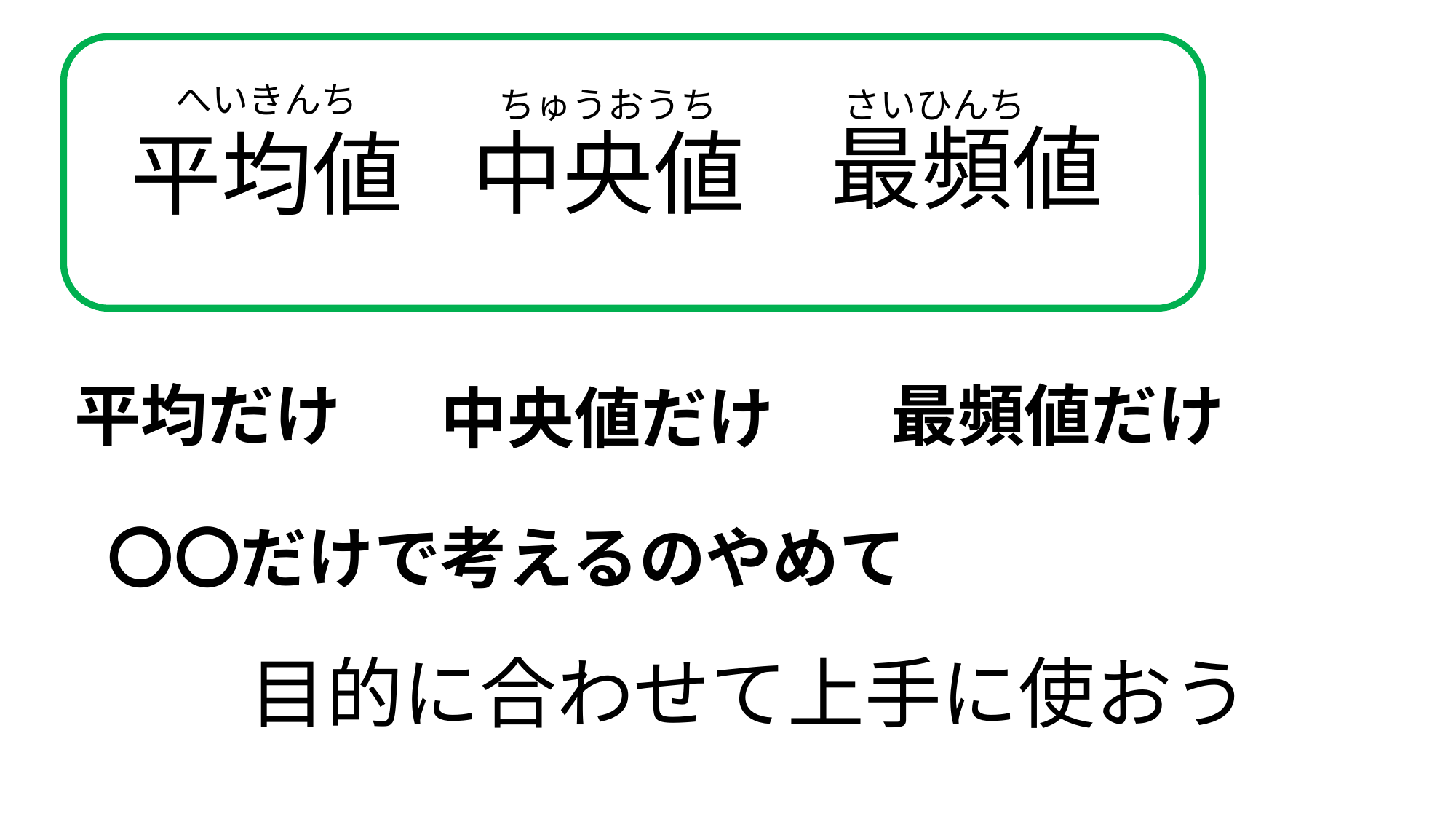

へいきんち
ちゅうおうち
さいひんち
中央値
平均値
最頻値
最頻値だけ
平均だけ
中央値だけ
〇〇だけで考えるのやめて
目的に合わせて上手に使おう